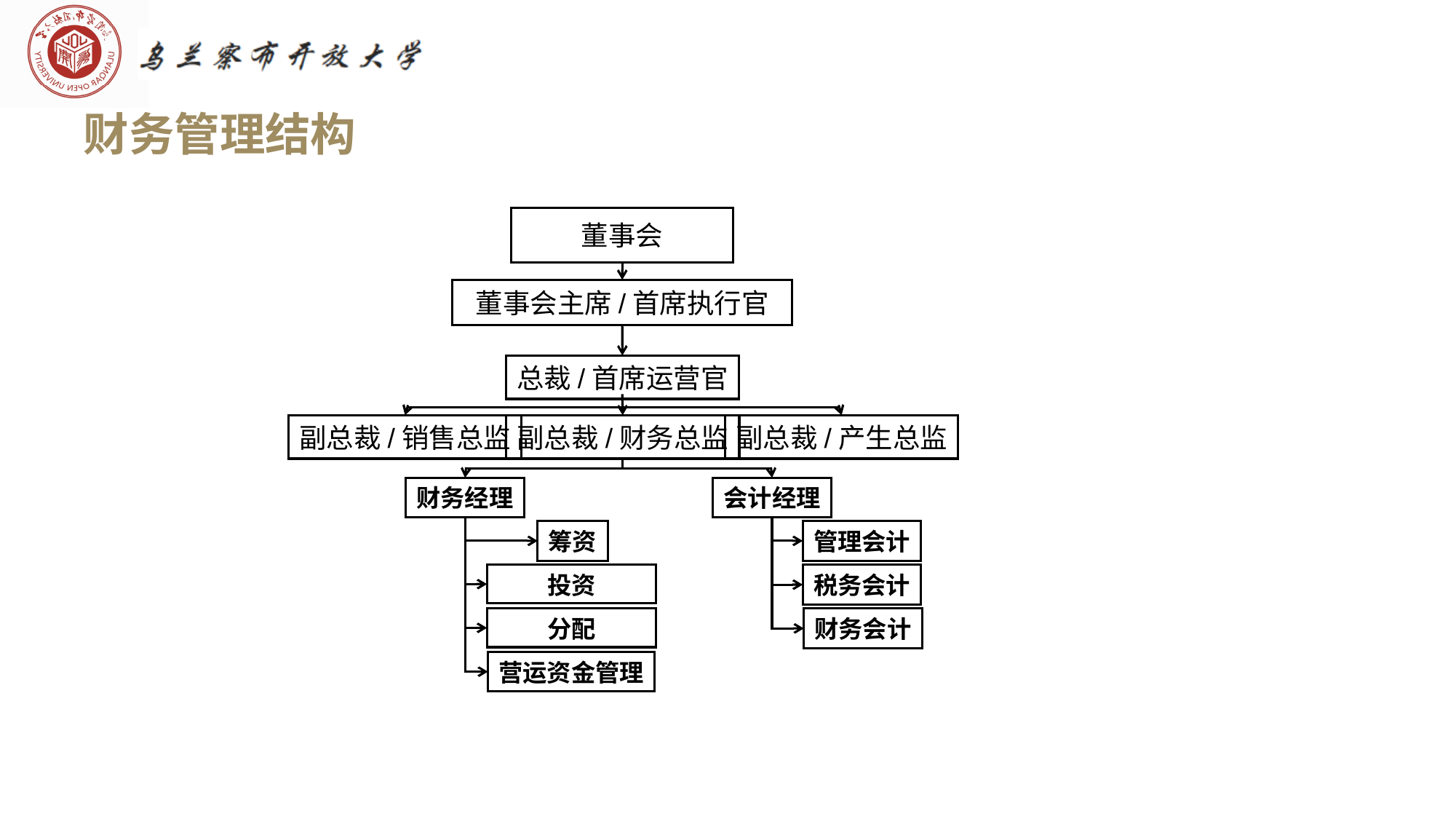

# 财务管理结构

董事会
董事会主席/首席执行官
总裁/首席运营官
副总裁/销售总监
副总裁/财务总监
副总裁/产生总监
财务经理
会计经理
筹资
管理会计
投资
税务会计
分配
财务会计
营运资金管理